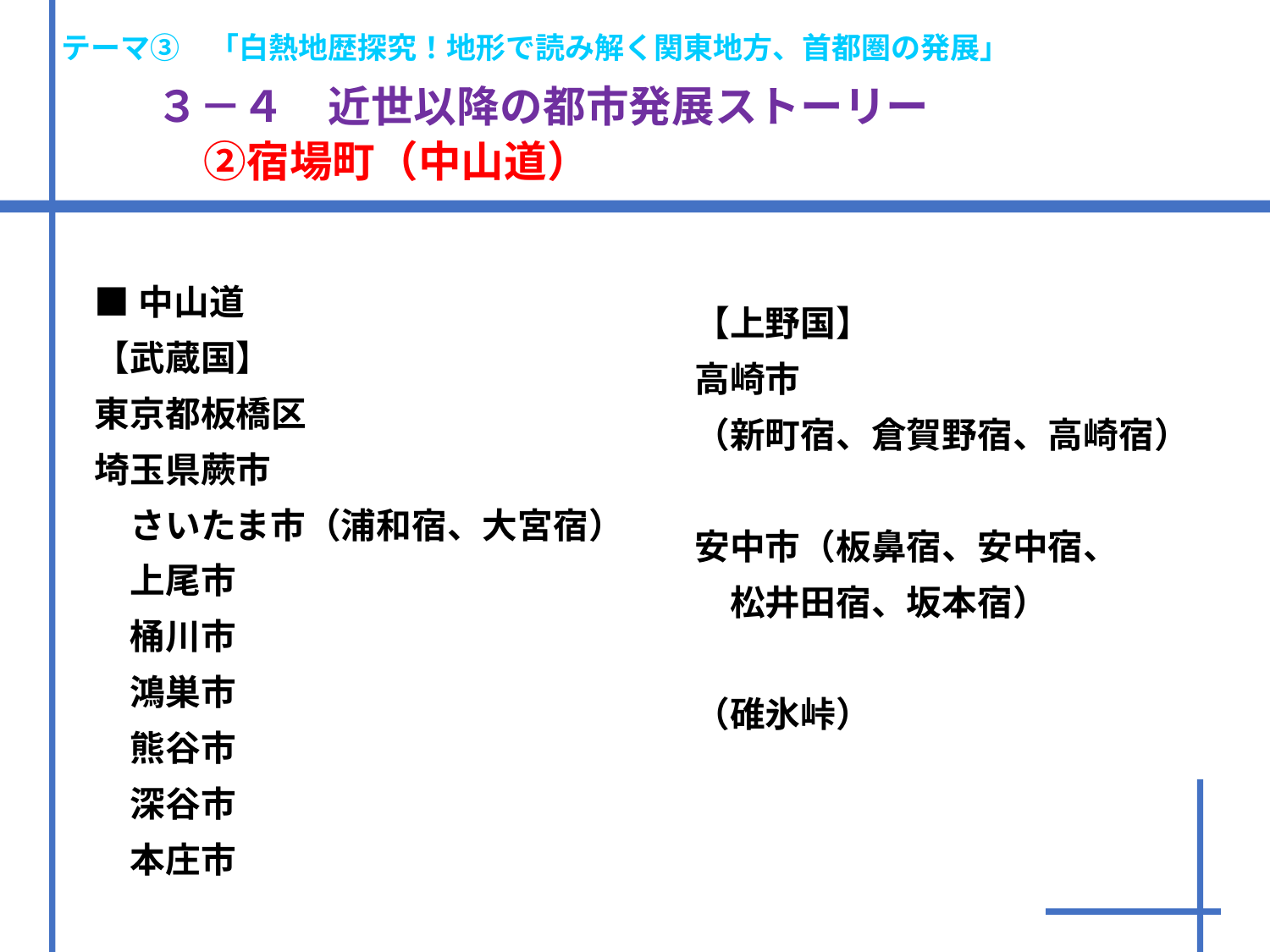

テーマ③　「白熱地歴探究！地形で読み解く関東地方、首都圏の発展」
　　３－４　近世以降の都市発展ストーリー　　　　
　　　②宿場町（中山道）

■中山道
【武蔵国】
東京都板橋区
埼玉県蕨市
　さいたま市（浦和宿、大宮宿）
　上尾市
　桶川市
　鴻巣市
　熊谷市
　深谷市
　本庄市

【上野国】
高崎市
（新町宿、倉賀野宿、高崎宿）

安中市（板鼻宿、安中宿、
　松井田宿、坂本宿）

（碓氷峠）